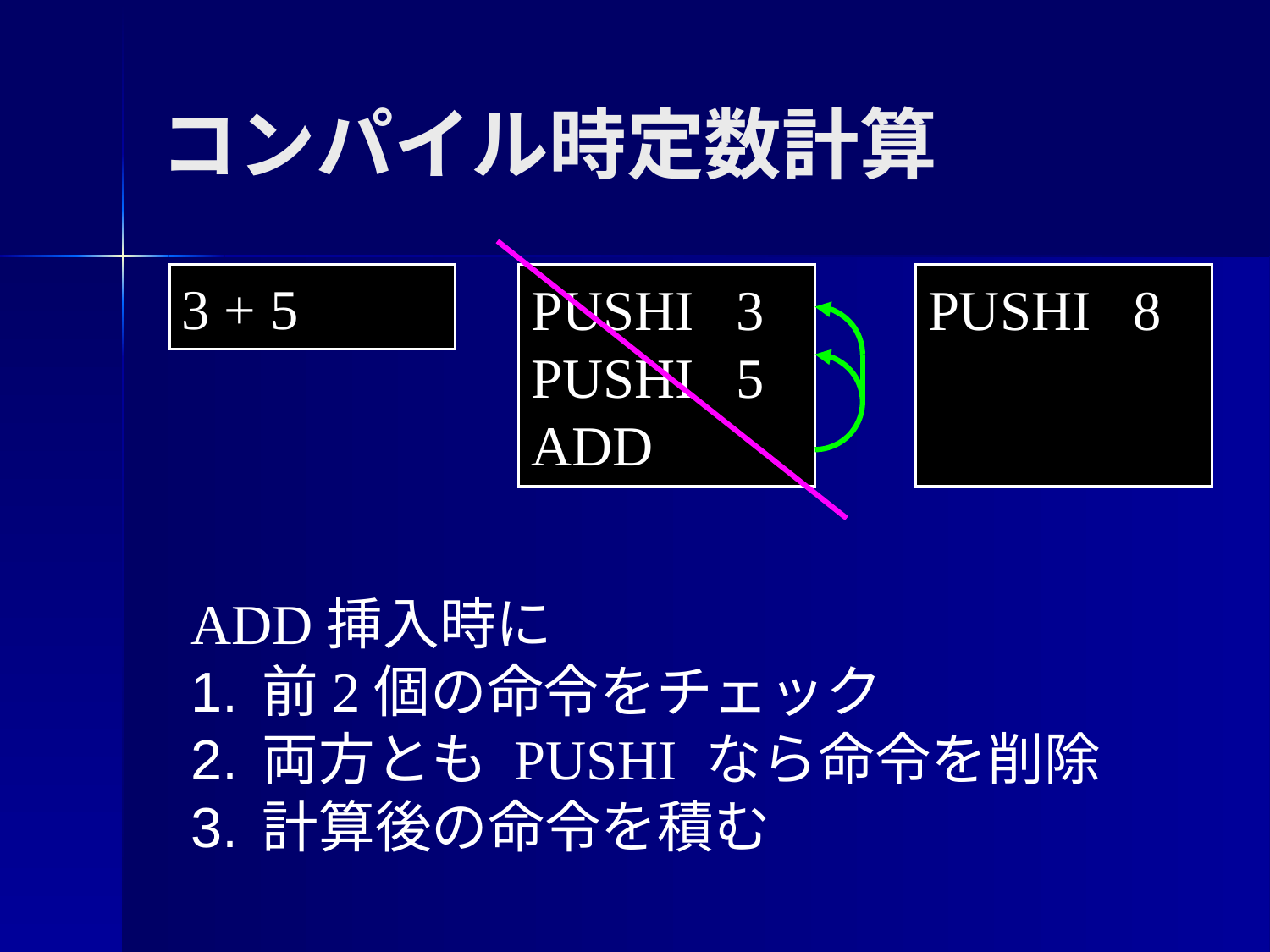

コンパイル時定数計算
3 + 5
PUSHI   3
PUSHI   5
ADD
PUSHI   8

ADD挿入時に
前2個の命令をチェック
両方とも PUSHI なら命令を削除
計算後の命令を積む